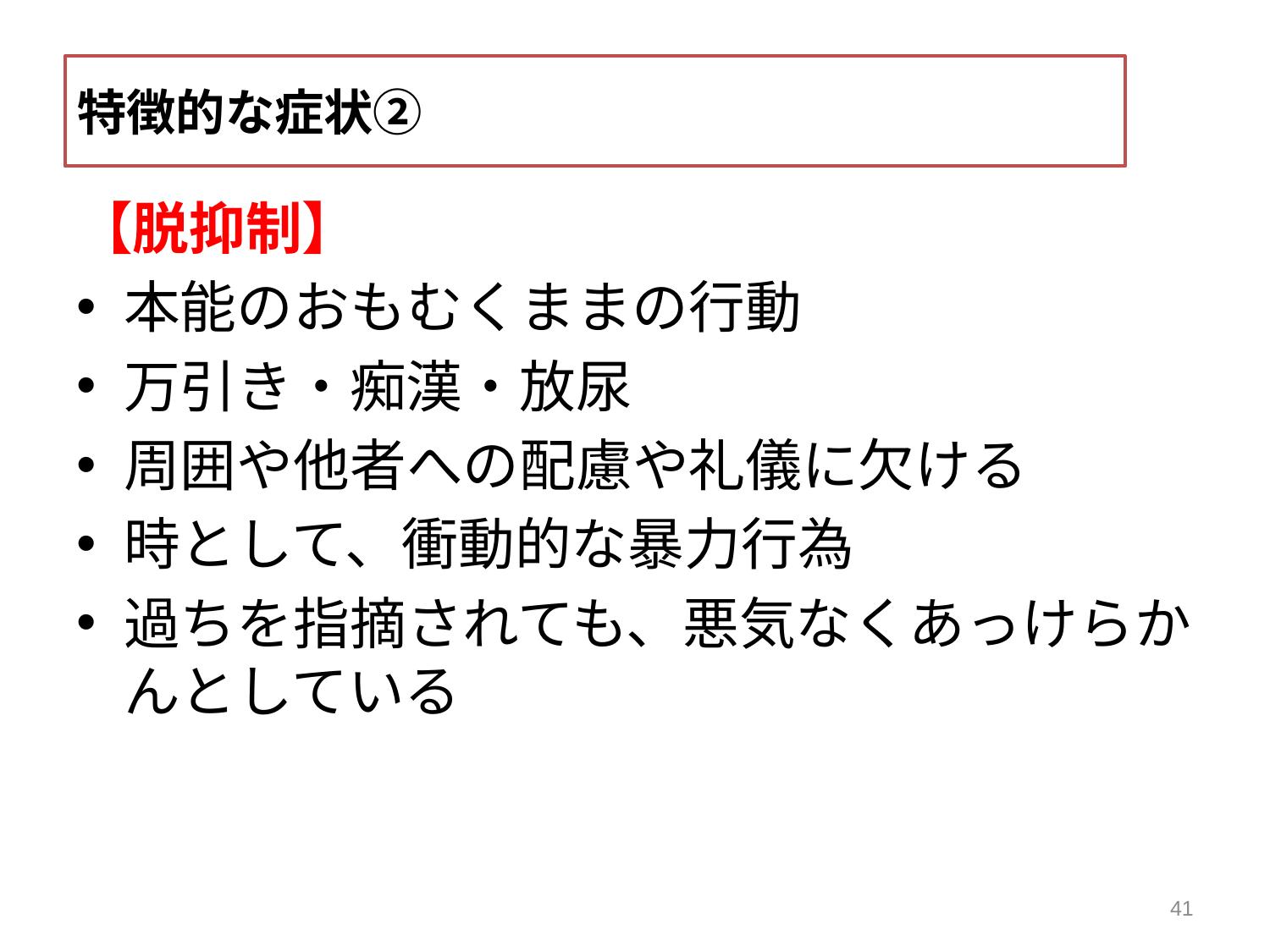

特徴的な症状②
【脱抑制】
本能のおもむくままの行動
万引き・痴漢・放尿
周囲や他者への配慮や礼儀に欠ける
時として、衝動的な暴力行為
過ちを指摘されても、悪気なくあっけらかんとしている
41